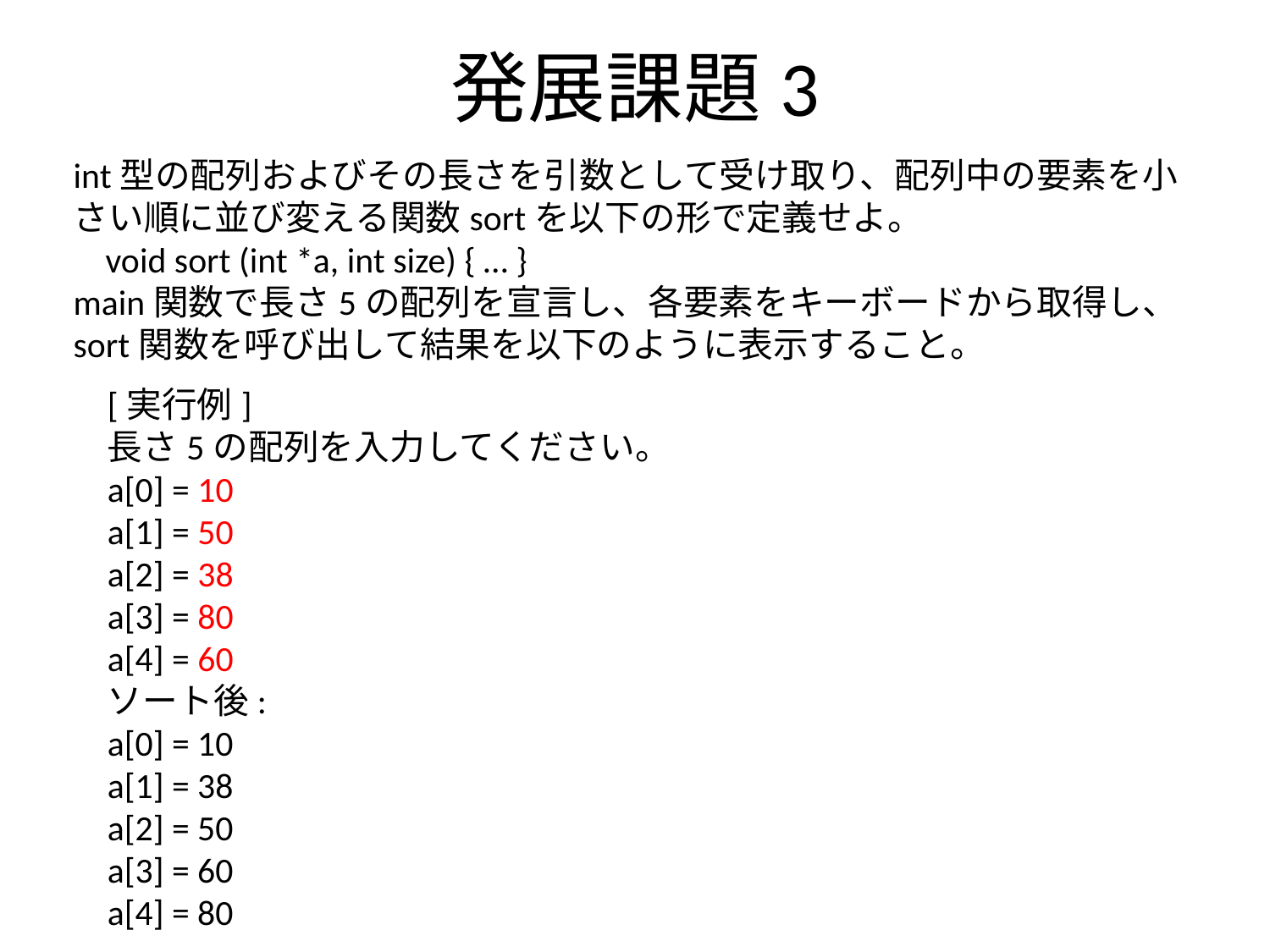

# 発展課題3
int型の配列およびその長さを引数として受け取り、配列中の要素を小さい順に並び変える関数sortを以下の形で定義せよ。
    void sort (int *a, int size) { … }
main関数で長さ5の配列を宣言し、各要素をキーボードから取得し、sort関数を呼び出して結果を以下のように表示すること。
[実行例]
長さ5の配列を入力してください。
a[0] = 10
a[1] = 50
a[2] = 38
a[3] = 80
a[4] = 60
ソート後:
a[0] = 10
a[1] = 38
a[2] = 50
a[3] = 60
a[4] = 80